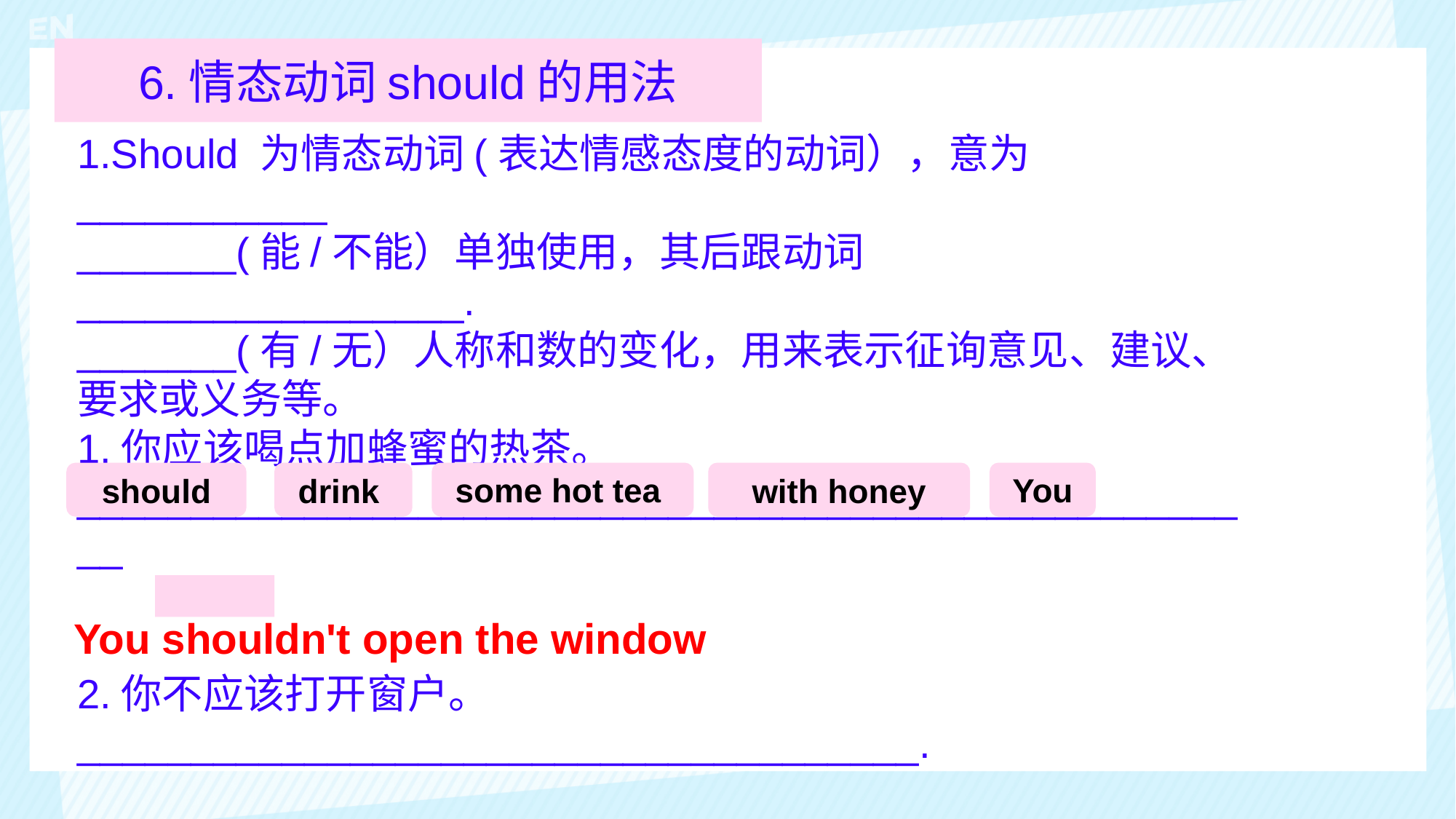

6.情态动词should的用法
1.Should 为情态动词(表达情感态度的动词），意为___________
_______(能/不能）单独使用，其后跟动词_________________.
_______(有/无）人称和数的变化，用来表示征询意见、建议、要求或义务等。
1.你应该喝点加蜂蜜的热茶。
_____________________________________________________

2.你不应该打开窗户。
_____________________________________.
some hot tea
You
with honey
drink
should

You shouldn't open the window